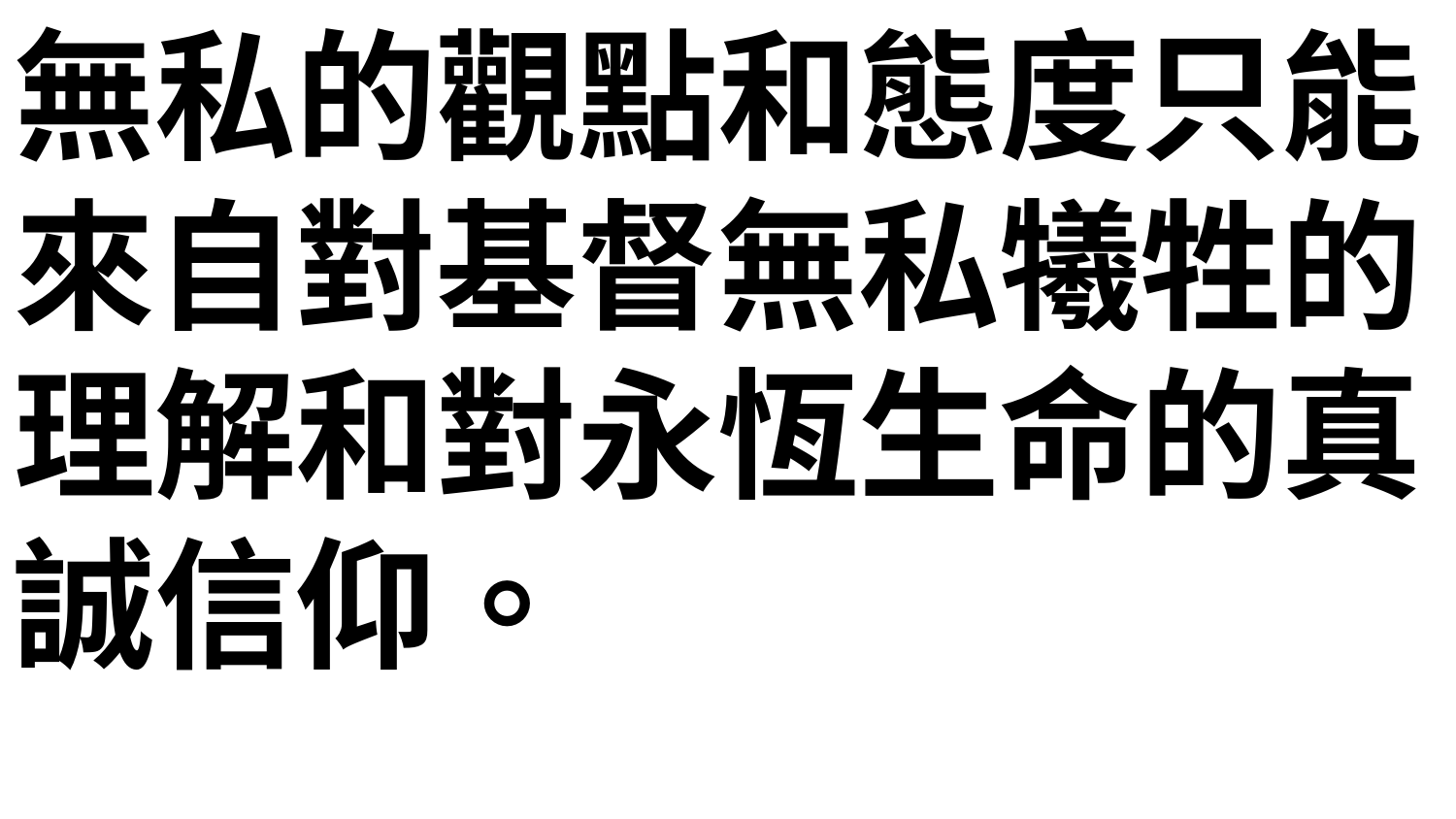

無私的觀點和態度只能來自對基督無私犧牲的理解和對永恆生命的真誠信仰。